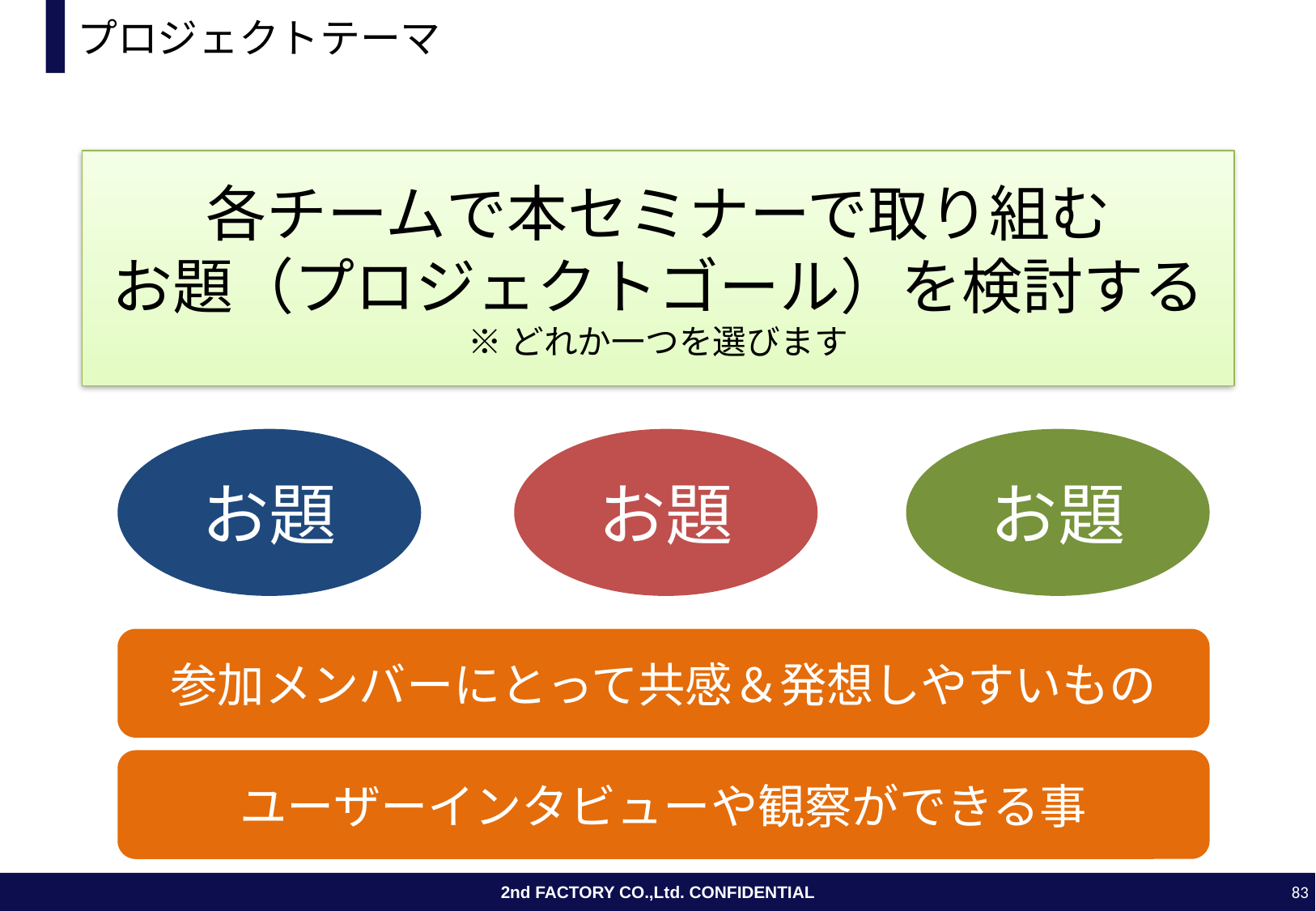

# プロジェクトテーマ
各チームで本セミナーで取り組む
お題（プロジェクトゴール）を検討する
※どれか一つを選びます
お題
お題
お題
参加メンバーにとって共感＆発想しやすいもの
ユーザーインタビューや観察ができる事